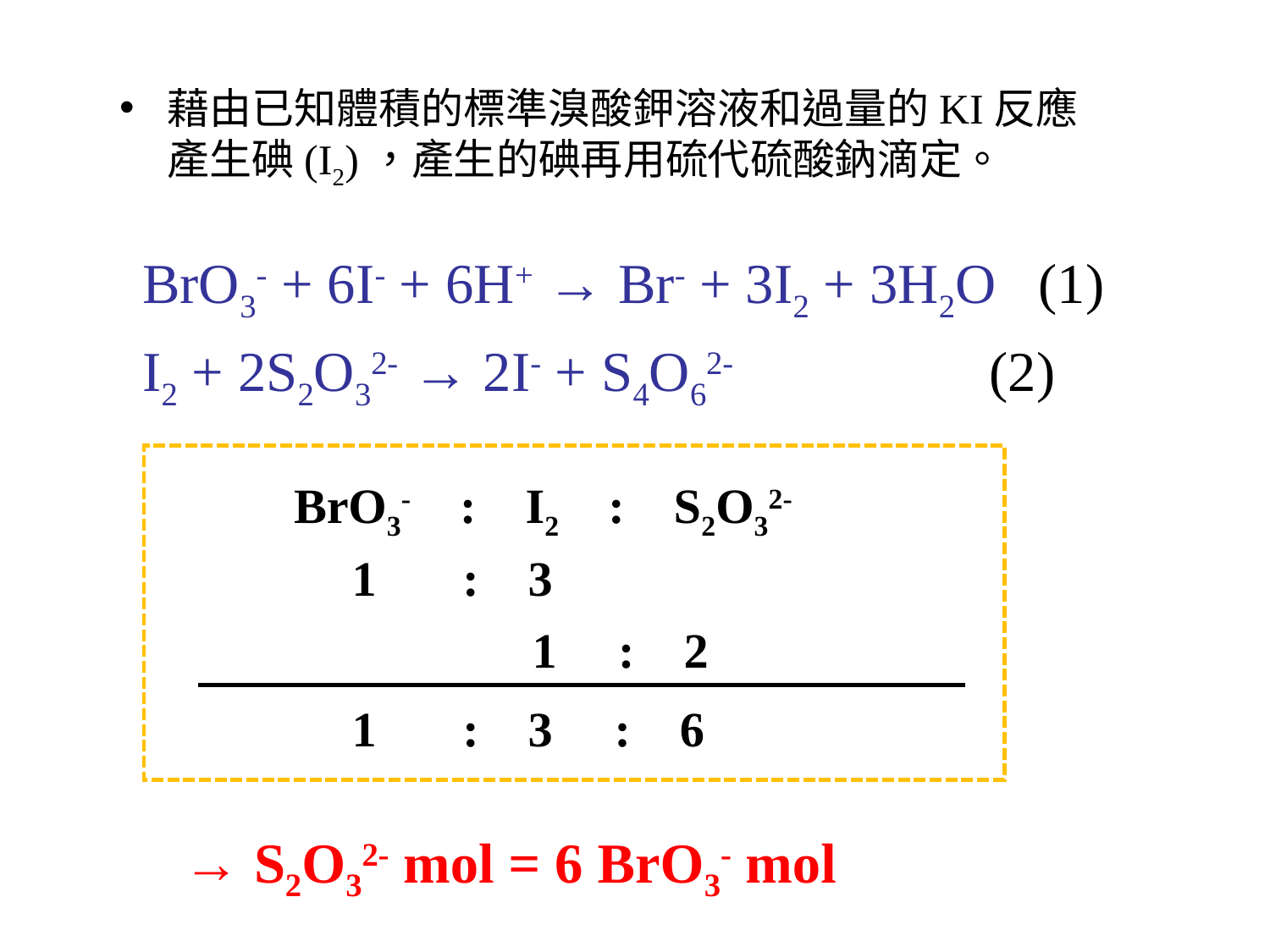

藉由已知體積的標準溴酸鉀溶液和過量的KI反應產生碘(I2)，產生的碘再用硫代硫酸鈉滴定。
BrO3- + 6I- + 6H+ → Br- + 3I2 + 3H2O   (1)
I2 + 2S2O32- → 2I- + S4O62-                               (2)

BrO3-    :    I2    :    S2O32-
1       :    3
1     :    2
1       :    3     :    6
→ S2O32- mol = 6 BrO3- mol